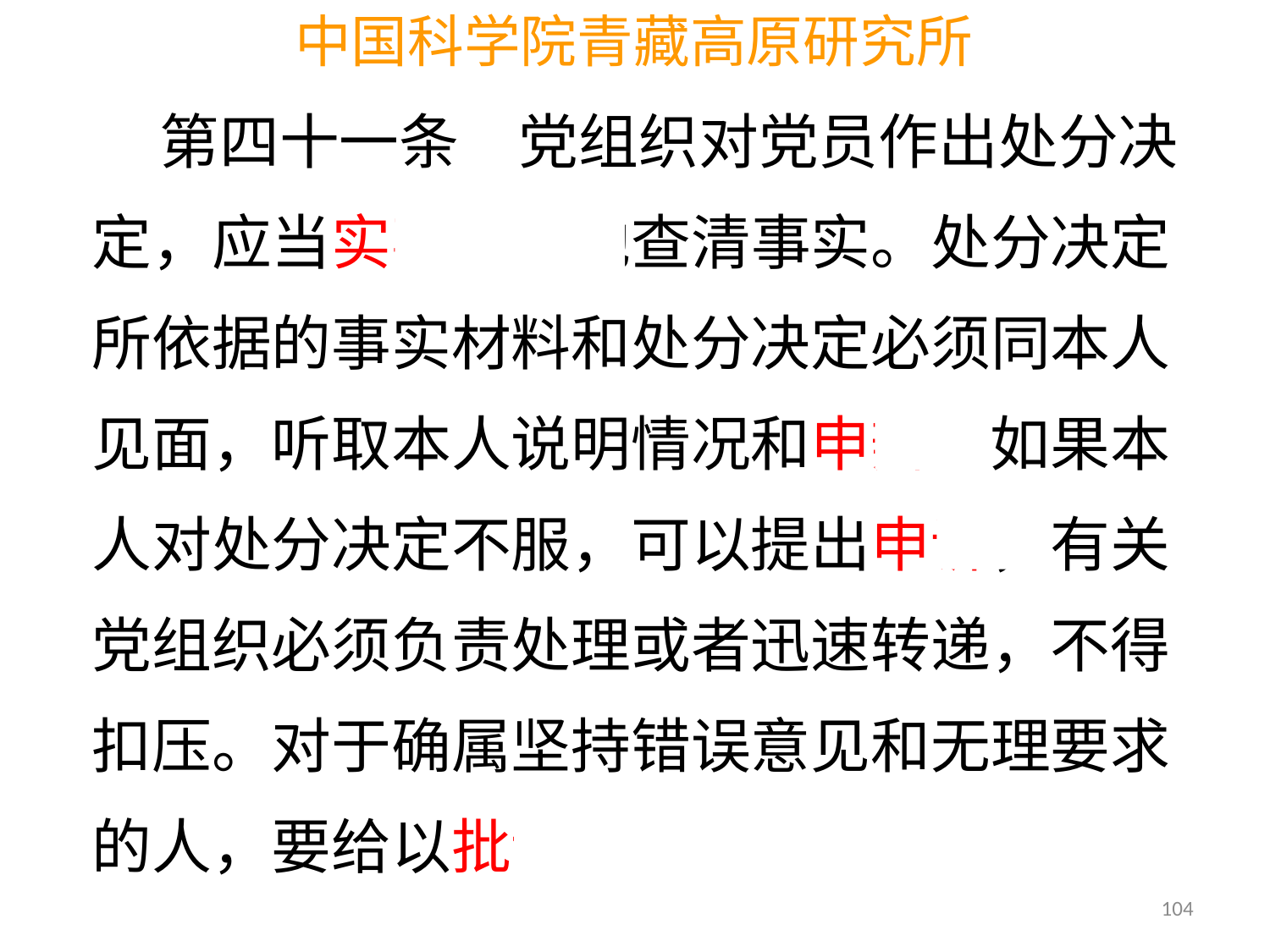

# 第四十一条　党组织对党员作出处分决定，应当实事求是地查清事实。处分决定所依据的事实材料和处分决定必须同本人见面，听取本人说明情况和申辩。如果本人对处分决定不服，可以提出申诉，有关党组织必须负责处理或者迅速转递，不得扣压。对于确属坚持错误意见和无理要求的人，要给以批评教育。

104